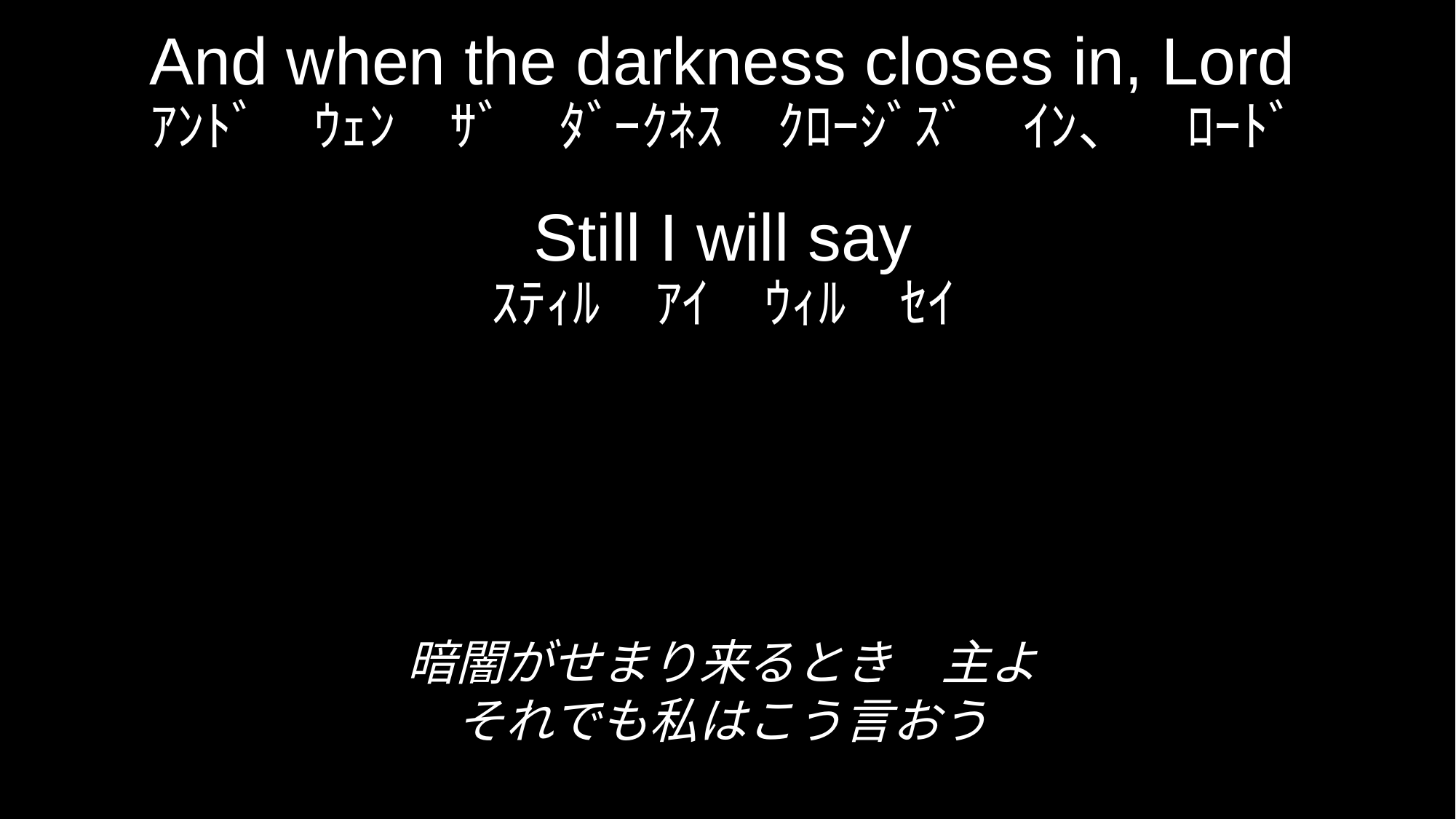

And when the darkness closes in, Lord
ｱﾝﾄﾞ　ｳｪﾝ　ｻﾞ　ﾀﾞｰｸﾈｽ　ｸﾛｰｼﾞｽﾞ　ｲﾝ、　ﾛｰﾄﾞ

Still I will say
ｽﾃｨﾙ　ｱｲ　ｳｨﾙ　ｾｲ
暗闇がせまり来るとき　主よ
それでも私はこう言おう